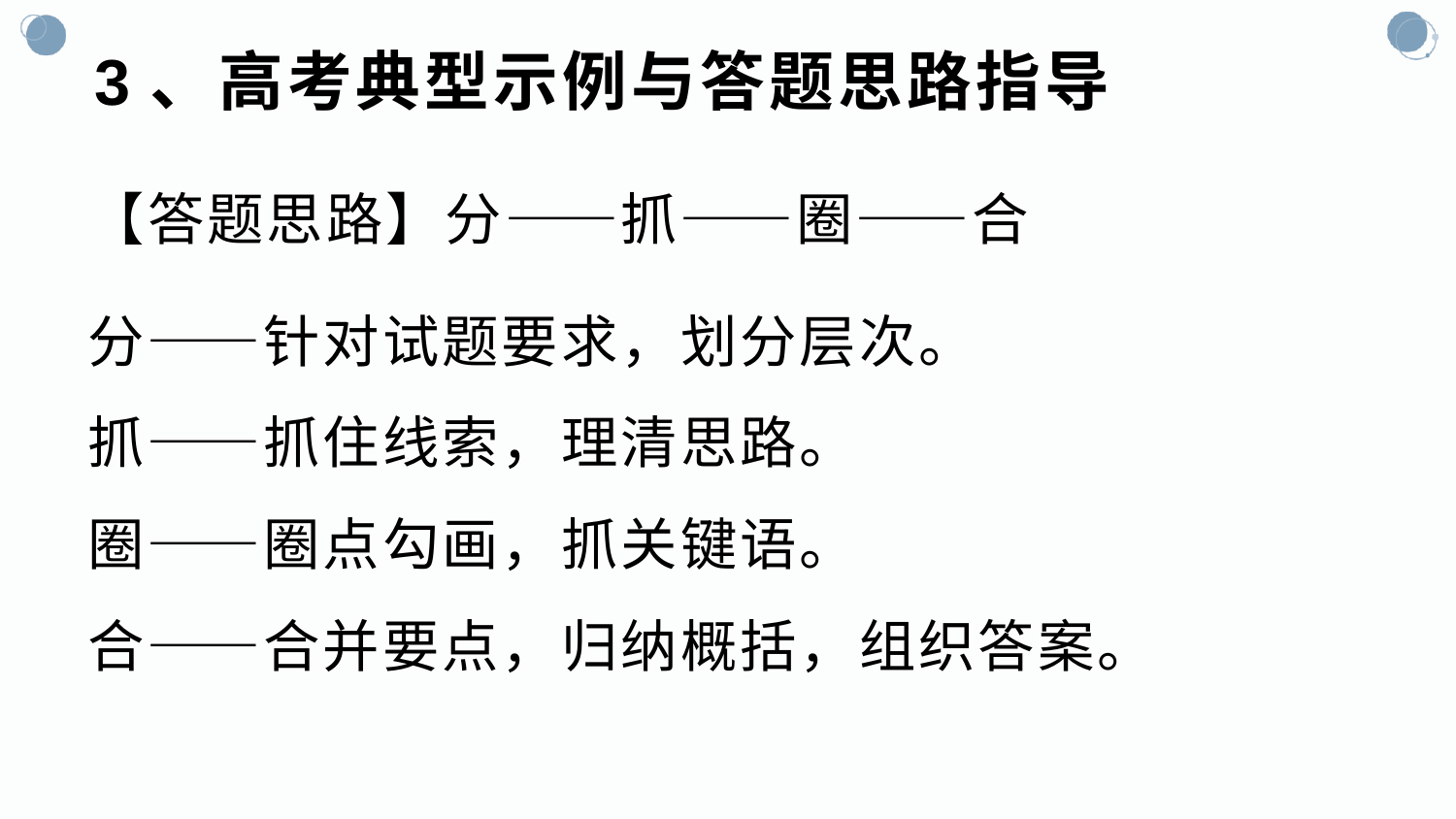

# 3、高考典型示例与答题思路指导
【答题思路】分——抓——圈——合
分——针对试题要求，划分层次。
抓——抓住线索，理清思路。
圈——圈点勾画，抓关键语。
合——合并要点，归纳概括，组织答案。